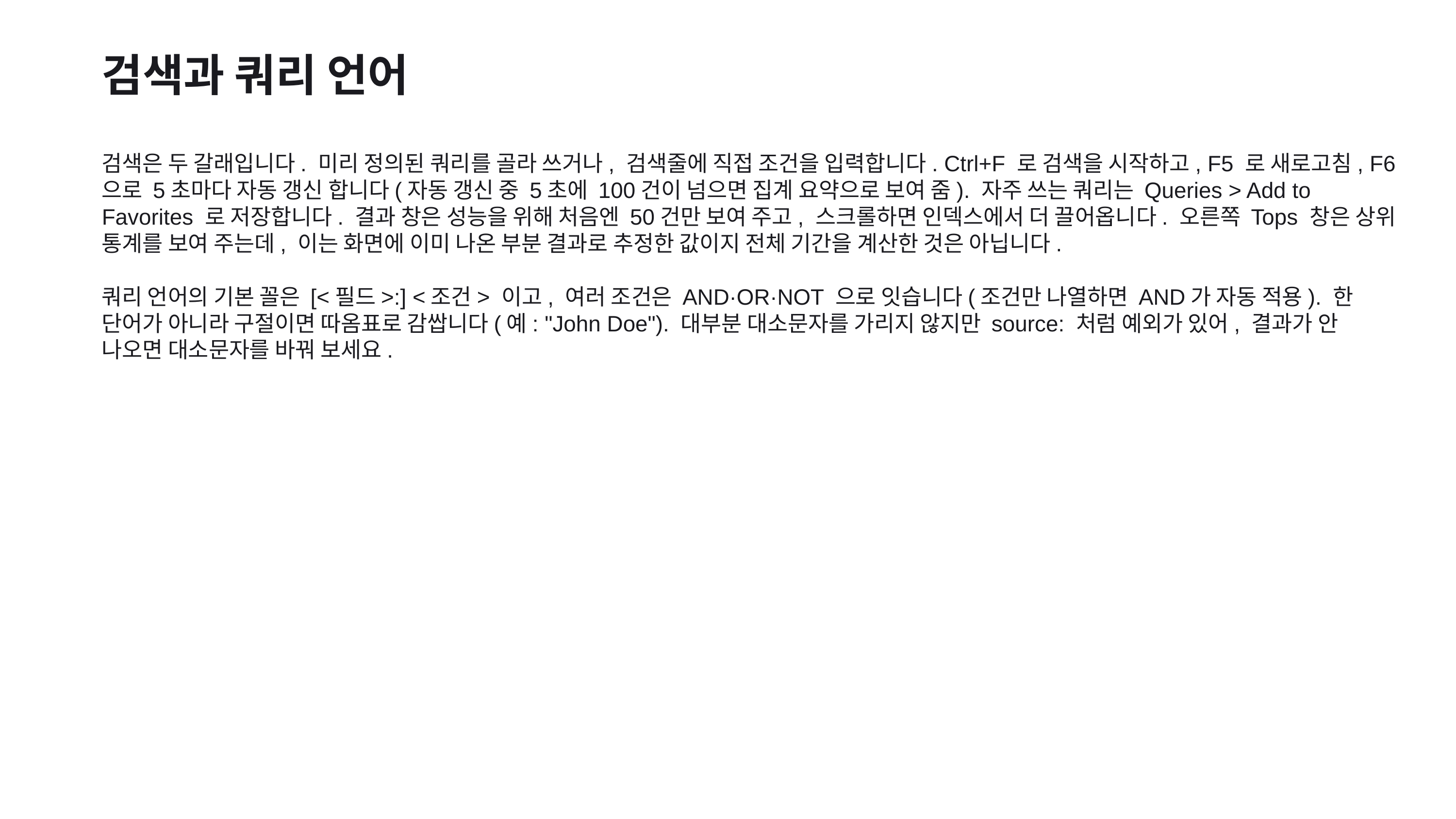

검색과 쿼리 언어
검색은 두 갈래입니다. 미리 정의된 쿼리를 골라 쓰거나, 검색줄에 직접 조건을 입력합니다. Ctrl+F 로 검색을 시작하고, F5 로 새로고침, F6 으로 5초마다 자동 갱신 합니다(자동 갱신 중 5초에 100건이 넘으면 집계 요약으로 보여 줌). 자주 쓰는 쿼리는 Queries > Add to Favorites 로 저장합니다. 결과 창은 성능을 위해 처음엔 50건만 보여 주고, 스크롤하면 인덱스에서 더 끌어옵니다. 오른쪽 Tops 창은 상위 통계를 보여 주는데, 이는 화면에 이미 나온 부분 결과로 추정한 값이지 전체 기간을 계산한 것은 아닙니다.

쿼리 언어의 기본 꼴은 [<필드>:] <조건> 이고, 여러 조건은 AND·OR·NOT 으로 잇습니다(조건만 나열하면 AND가 자동 적용). 한 단어가 아니라 구절이면 따옴표로 감쌉니다(예: "John Doe"). 대부분 대소문자를 가리지 않지만 source: 처럼 예외가 있어, 결과가 안 나오면 대소문자를 바꿔 보세요.